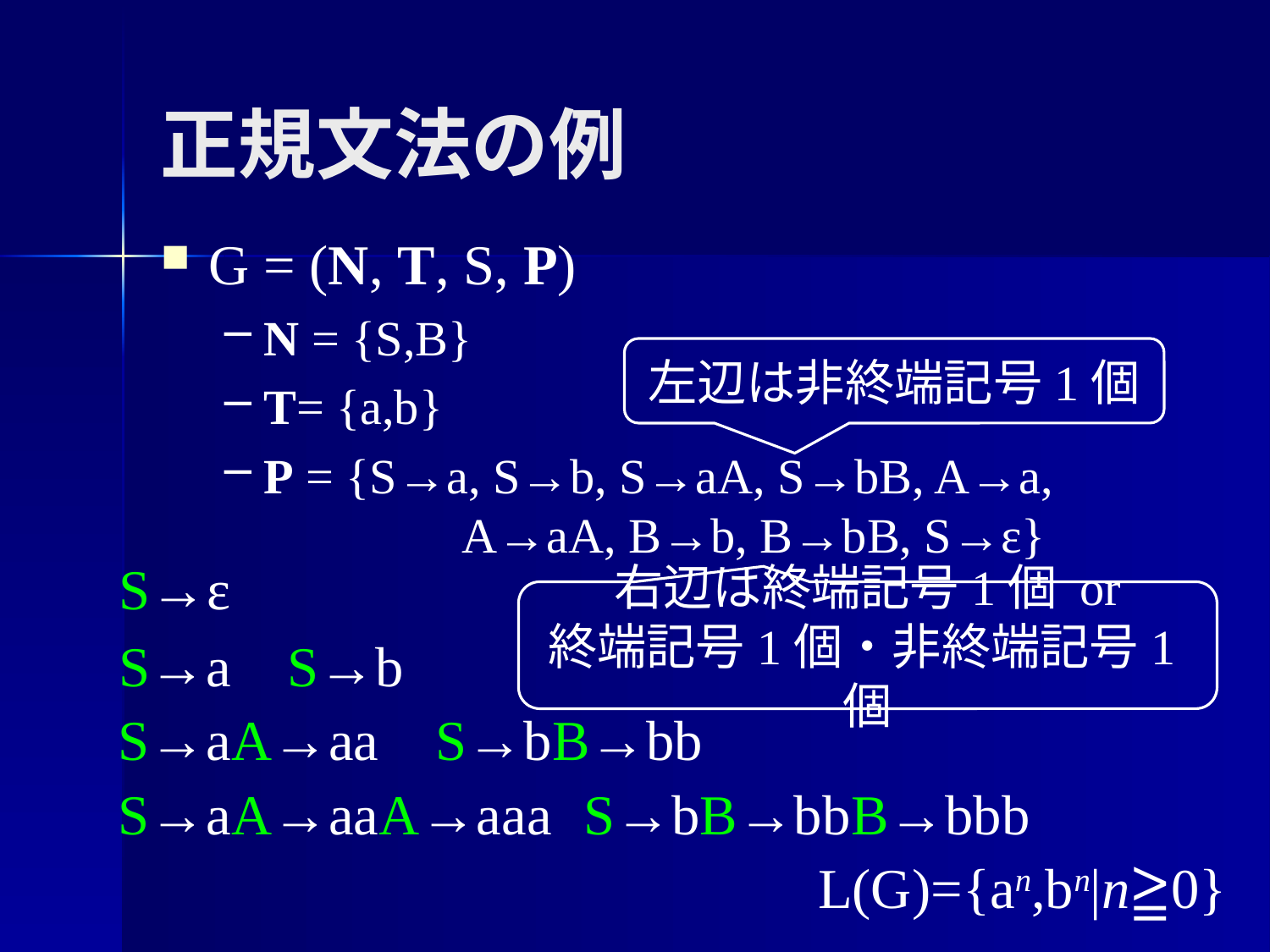

# 正規文法の例
G = (N, T, S, P)
N = {S,B}
T= {a,b}
P = {S→a, S→b, S→aA, S→bB, A→a,     		      A→aA, B→b, B→bB, S→ε}
左辺は非終端記号1個
S→ε
右辺は終端記号1個 or
終端記号1個・非終端記号1個
S→a
S→b
S→aA→aa
S→bB→bb
S→aA→aaA→aaa
S→bB→bbB→bbb
L(G)={an,bn|n≧0}